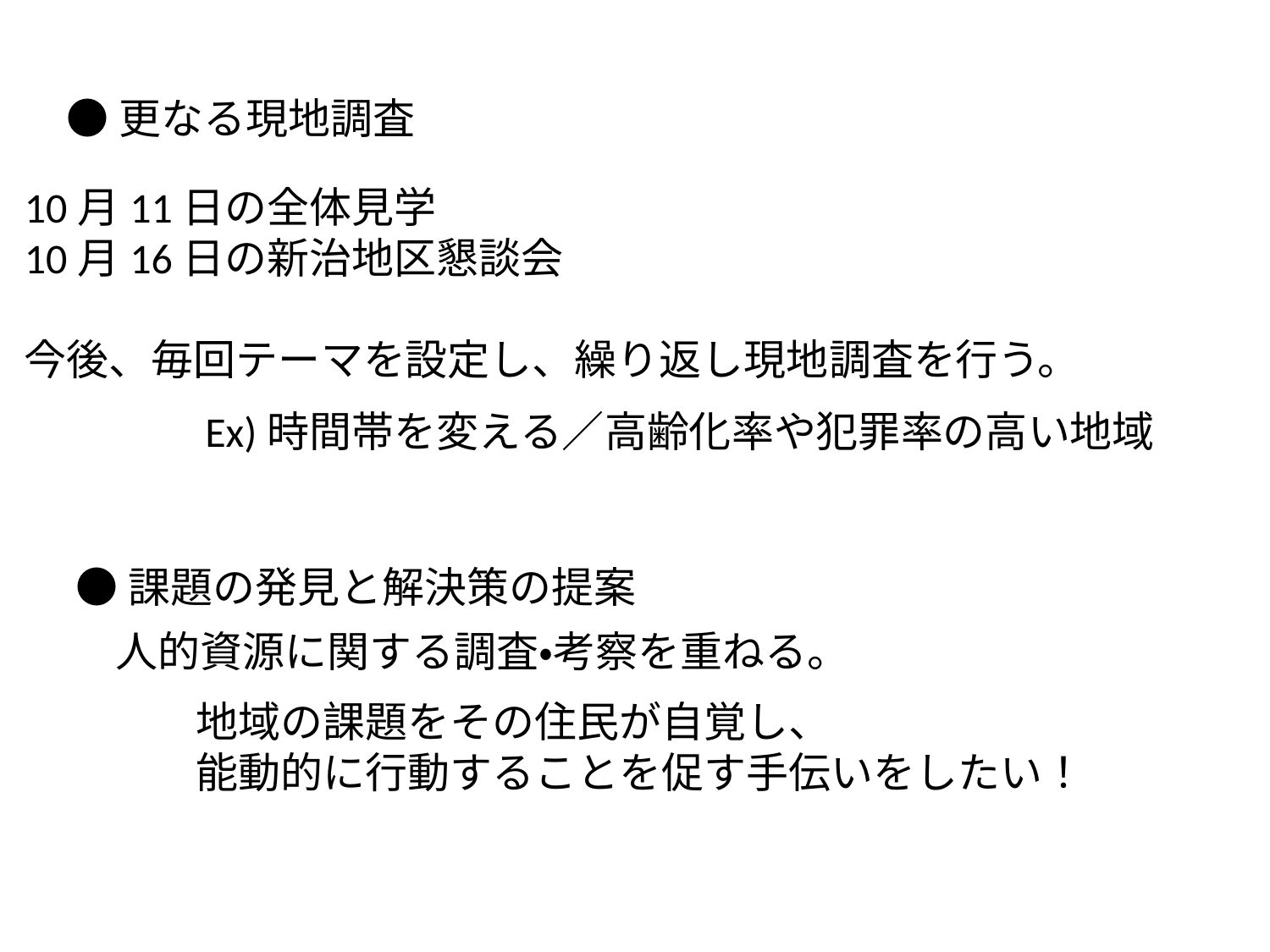

●更なる現地調査
10月11日の全体見学
10月16日の新治地区懇談会

今後、毎回テーマを設定し、繰り返し現地調査を行う。
Ex)時間帯を変える／高齢化率や犯罪率の高い地域
●課題の発見と解決策の提案
人的資源に関する調査・考察を重ねる。
地域の課題をその住民が自覚し、
能動的に行動することを促す手伝いをしたい！